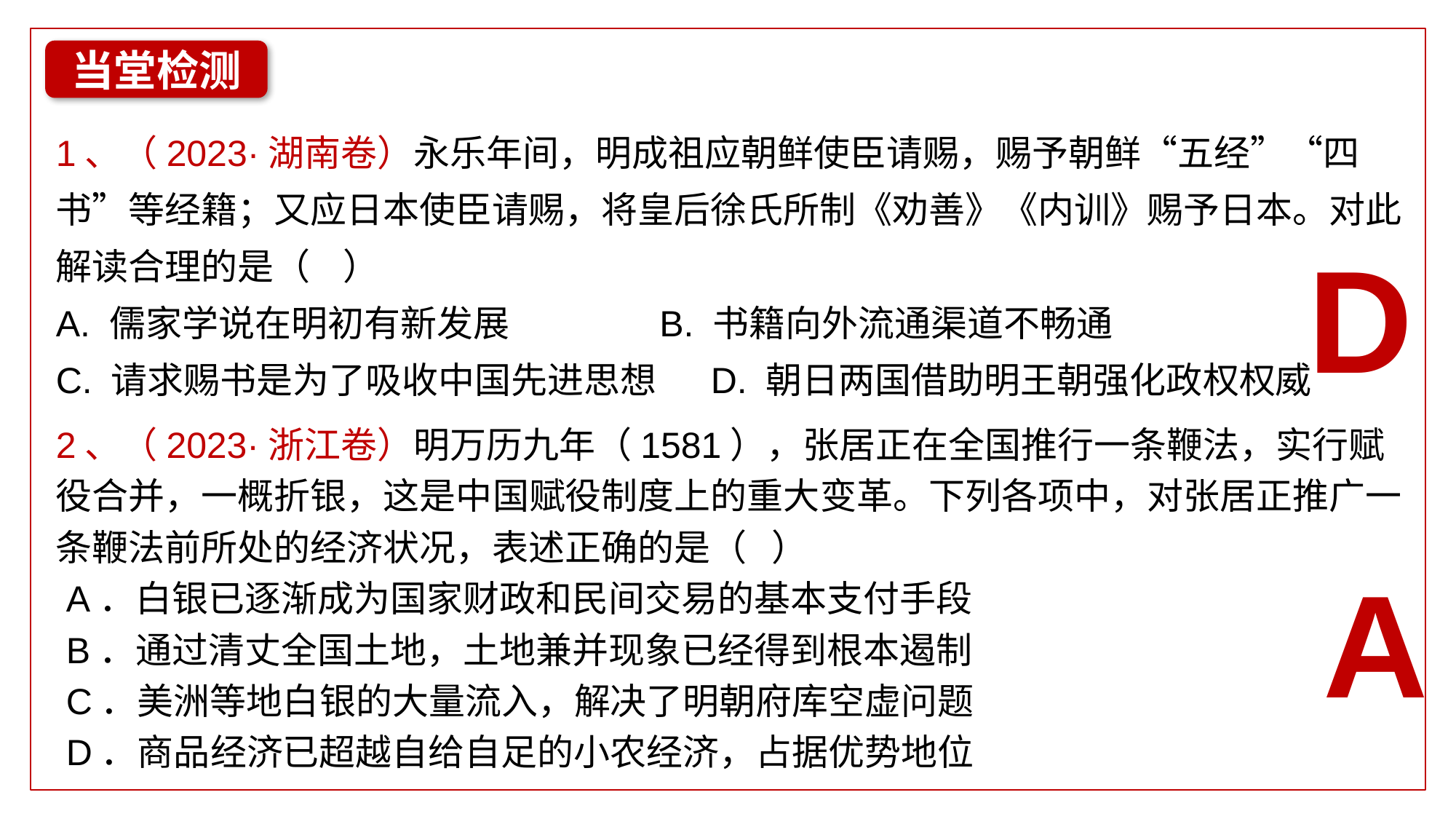

当堂检测
1、（2023·湖南卷）永乐年间，明成祖应朝鲜使臣请赐，赐予朝鲜“五经”“四书”等经籍；又应日本使臣请赐，将皇后徐氏所制《劝善》《内训》赐予日本。对此解读合理的是（    ）
A. 儒家学说在明初有新发展	      B. 书籍向外流通渠道不畅通
C. 请求赐书是为了吸收中国先进思想	D. 朝日两国借助明王朝强化政权权威
D
2、（2023·浙江卷）明万历九年（1581），张居正在全国推行一条鞭法，实行赋役合并，一概折银，这是中国赋役制度上的重大变革。下列各项中，对张居正推广一条鞭法前所处的经济状况，表述正确的是（   ）
 A．白银已逐渐成为国家财政和民间交易的基本支付手段
 B．通过清丈全国土地，土地兼并现象已经得到根本遏制
 C．美洲等地白银的大量流入，解决了明朝府库空虚问题
 D．商品经济已超越自给自足的小农经济，占据优势地位
A